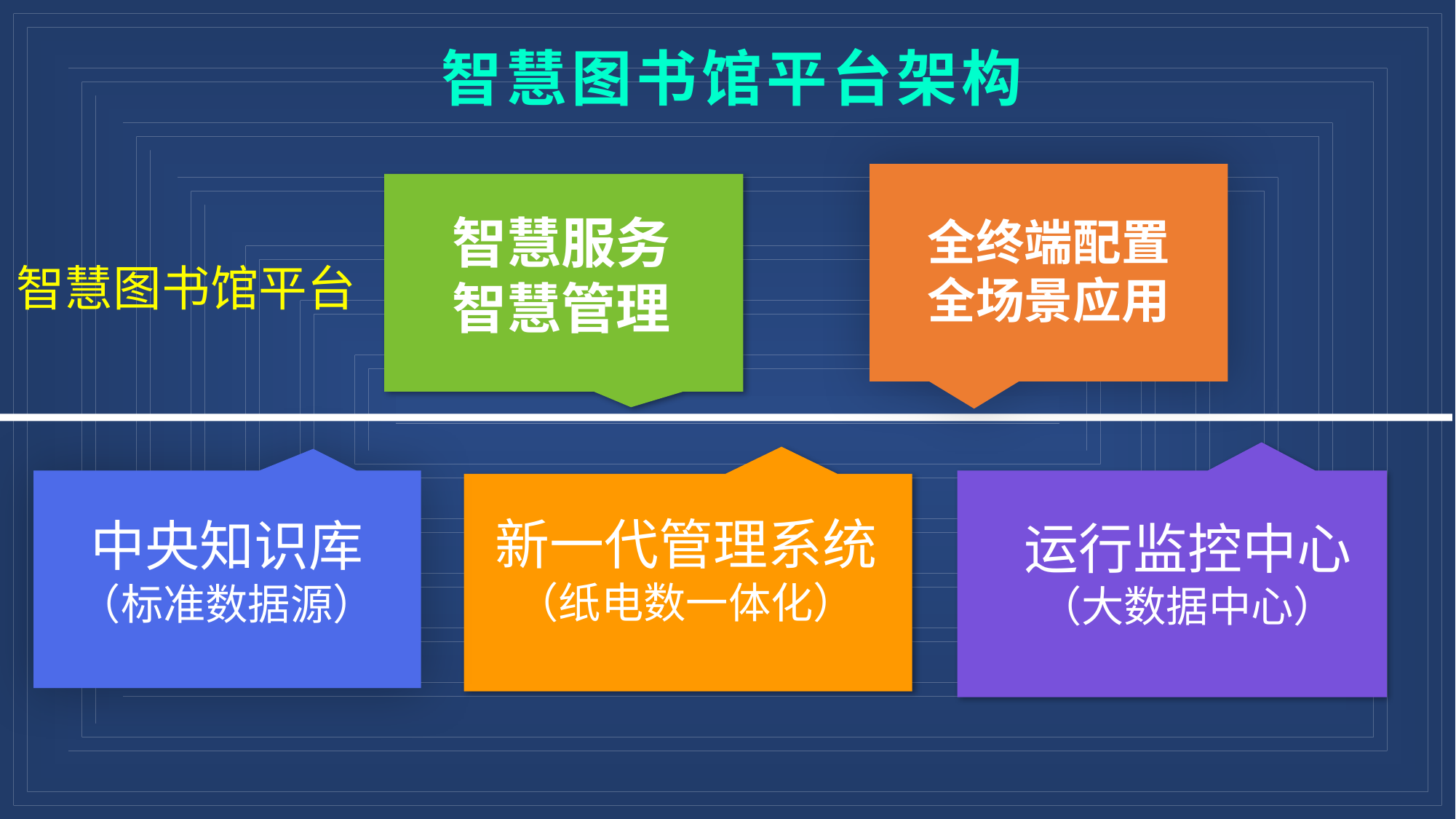

智慧图书馆平台架构

全终端配置
全场景应用

智慧服务
智慧管理
智慧图书馆平台

运行监控中心
（大数据中心）

中央知识库
（标准数据源）

新一代管理系统
（纸电数一体化）